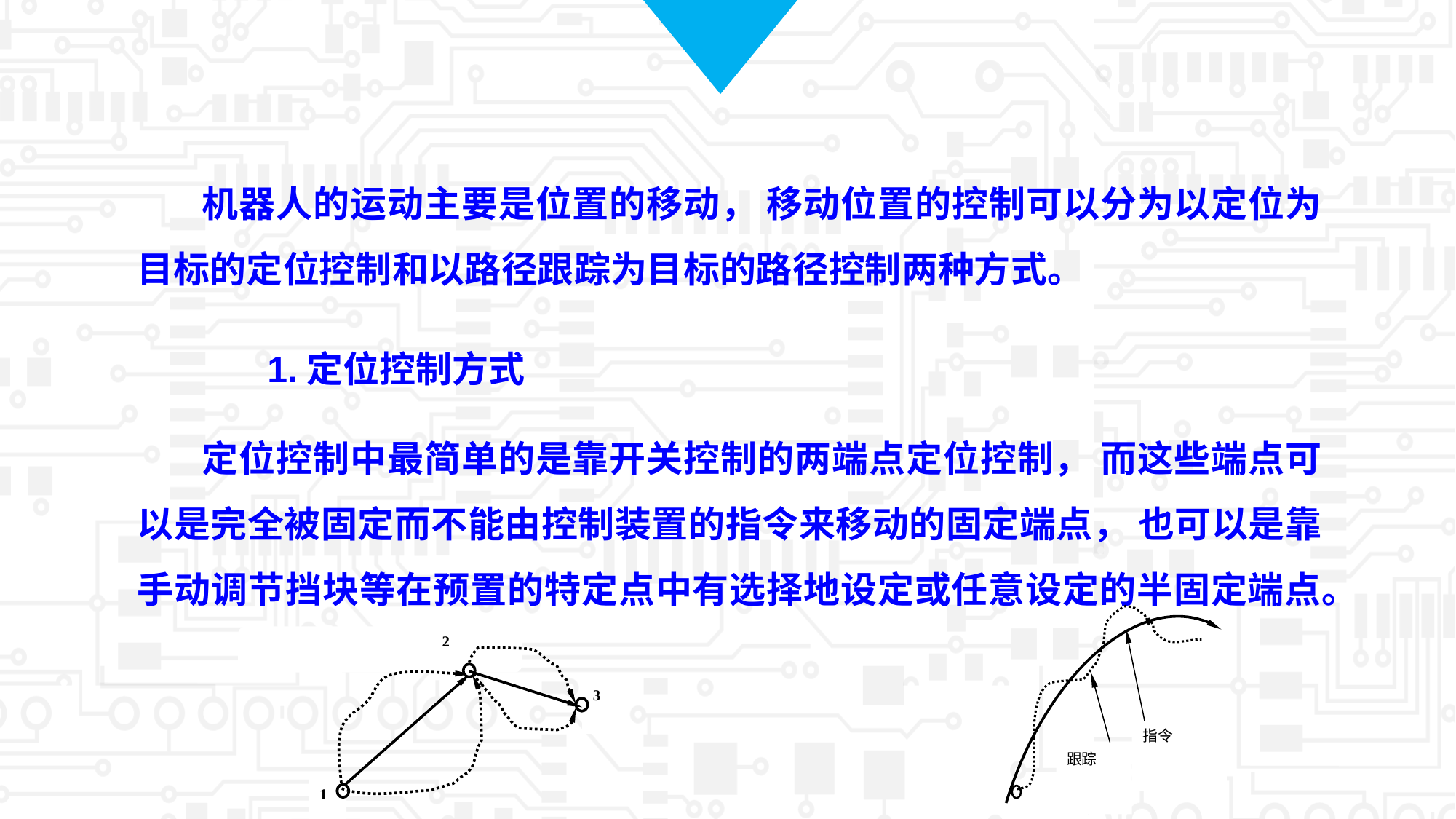

机器人的运动主要是位置的移动， 移动位置的控制可以分为以定位为目标的定位控制和以路径跟踪为目标的路径控制两种方式。
1.定位控制方式
定位控制中最简单的是靠开关控制的两端点定位控制， 而这些端点可以是完全被固定而不能由控制装置的指令来移动的固定端点， 也可以是靠手动调节挡块等在预置的特定点中有选择地设定或任意设定的半固定端点。

指令
跟踪

2

3

1